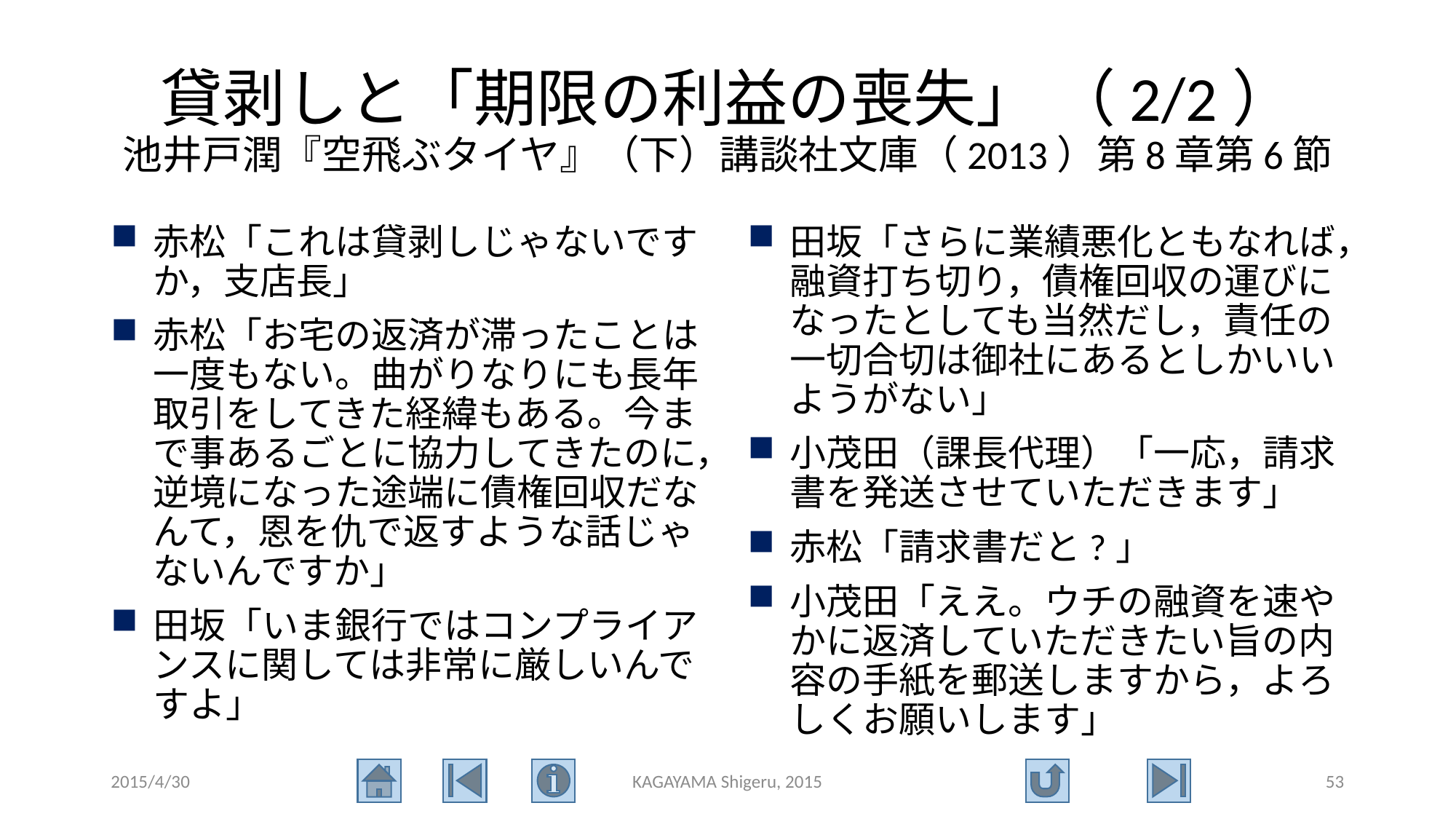

# 貸剥しと「期限の利益の喪失」 （2/2） 池井戸潤『空飛ぶタイヤ』（下）講談社文庫（2013）第8章第6節
赤松「これは貸剥しじゃないですか，支店長」
赤松「お宅の返済が滞ったことは一度もない。曲がりなりにも長年取引をしてきた経緯もある。今まで事あるごとに協力してきたのに，逆境になった途端に債権回収だなんて，恩を仇で返すような話じゃないんですか」
田坂「いま銀行ではコンプライアンスに関しては非常に厳しいんですよ」
田坂「さらに業績悪化ともなれば，融資打ち切り，債権回収の運びになったとしても当然だし，責任の一切合切は御社にあるとしかいいようがない」
小茂田（課長代理）「一応，請求書を発送させていただきます」
赤松「請求書だと?」
小茂田「ええ。ウチの融資を速やかに返済していただきたい旨の内容の手紙を郵送しますから，よろしくお願いします」

2015/4/30
KAGAYAMA Shigeru, 2015
53